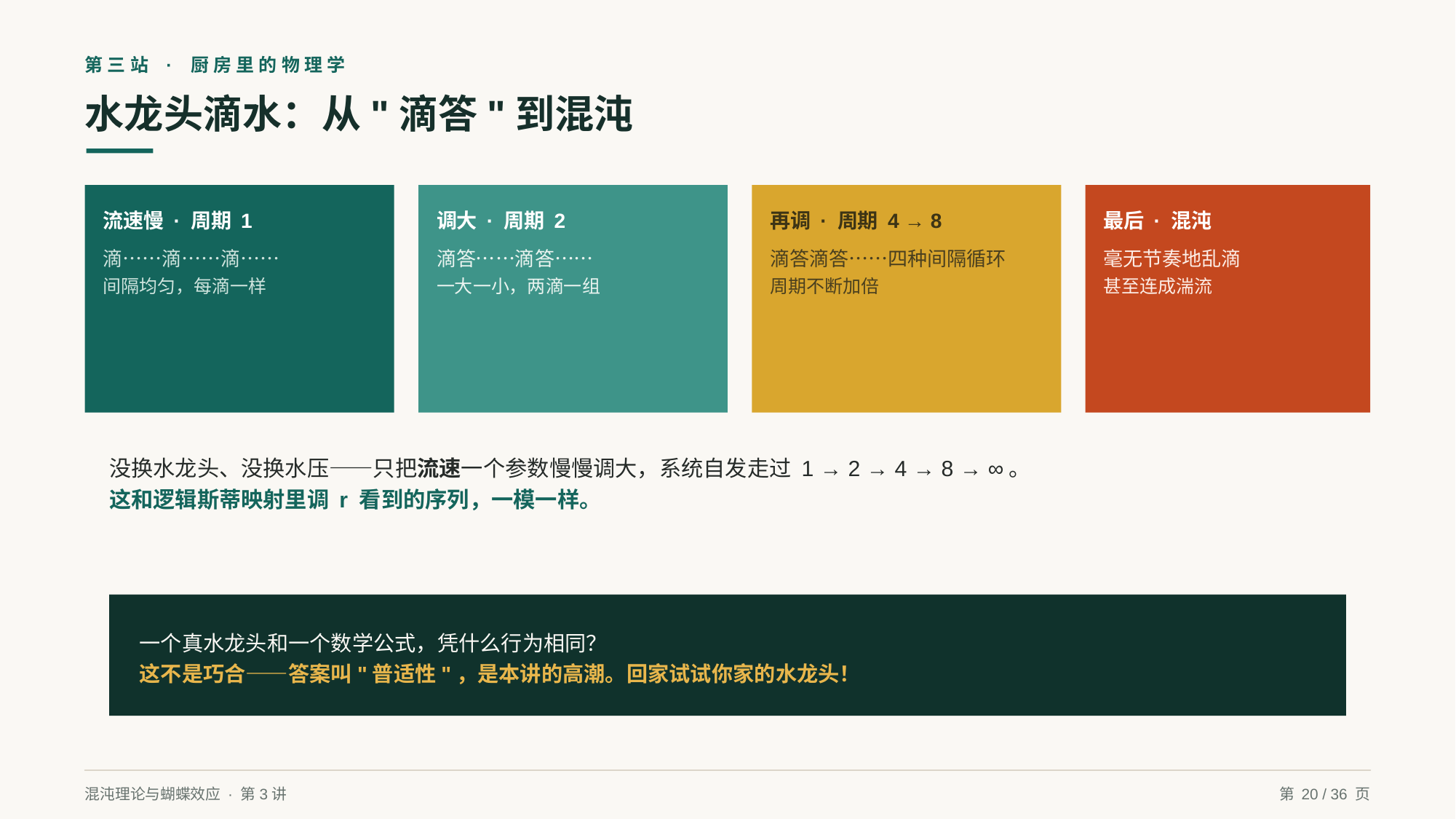

第三站 · 厨房里的物理学
水龙头滴水：从"滴答"到混沌

流速慢 · 周期 1
滴……滴……滴……
间隔均匀，每滴一样
调大 · 周期 2
滴答……滴答……
一大一小，两滴一组
再调 · 周期 4 → 8
滴答滴答……四种间隔循环
周期不断加倍
最后 · 混沌
毫无节奏地乱滴
甚至连成湍流
没换水龙头、没换水压——只把流速一个参数慢慢调大，系统自发走过 1 → 2 → 4 → 8 → ∞。
这和逻辑斯蒂映射里调 r 看到的序列，一模一样。

一个真水龙头和一个数学公式，凭什么行为相同？
这不是巧合——答案叫"普适性"，是本讲的高潮。回家试试你家的水龙头！

混沌理论与蝴蝶效应 · 第3讲
第 20 / 36 页